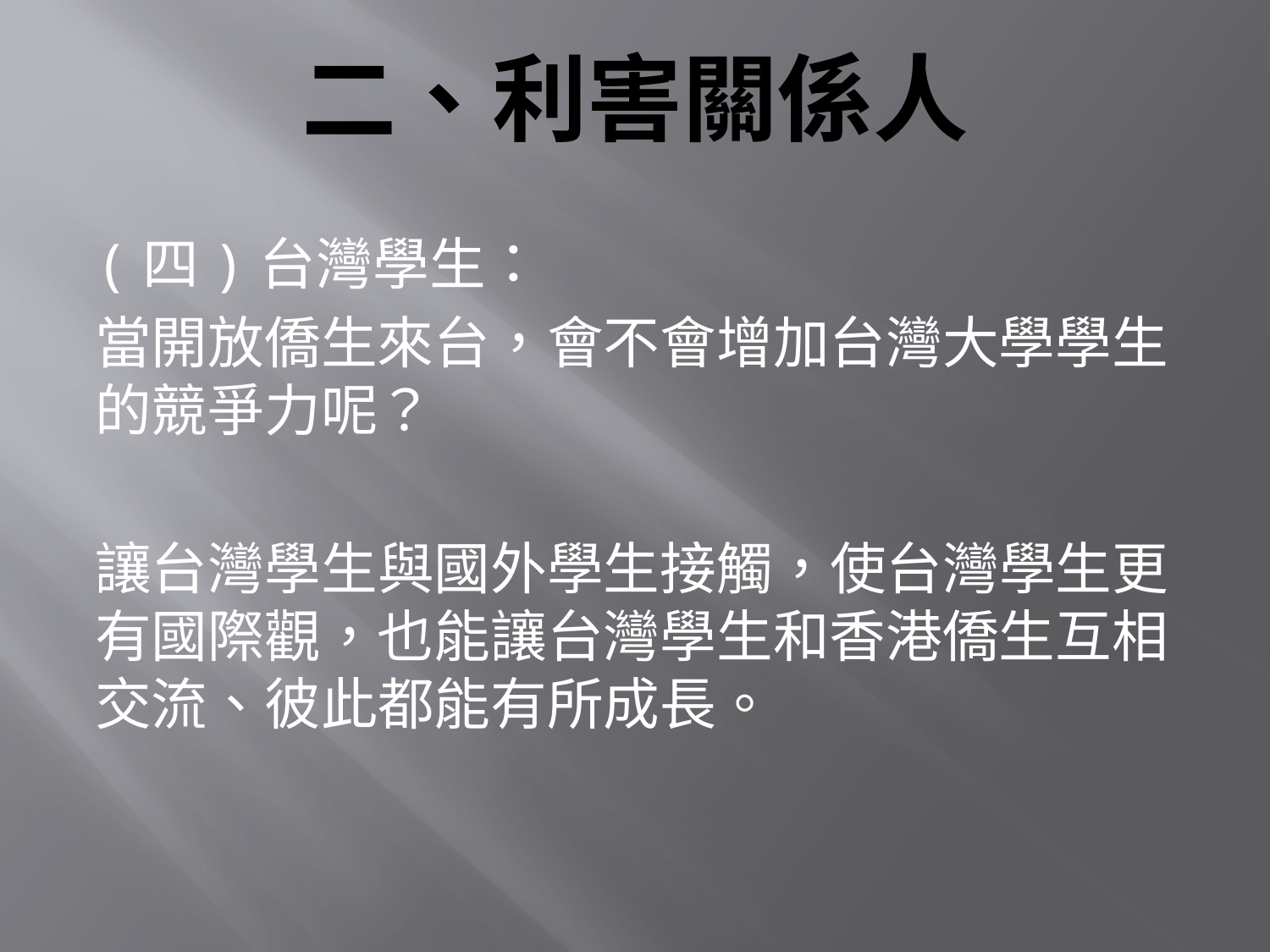

# 二、利害關係人
(四)台灣學生：
當開放僑生來台，會不會增加台灣大學學生的競爭力呢？

讓台灣學生與國外學生接觸，使台灣學生更有國際觀，也能讓台灣學生和香港僑生互相交流、彼此都能有所成長。